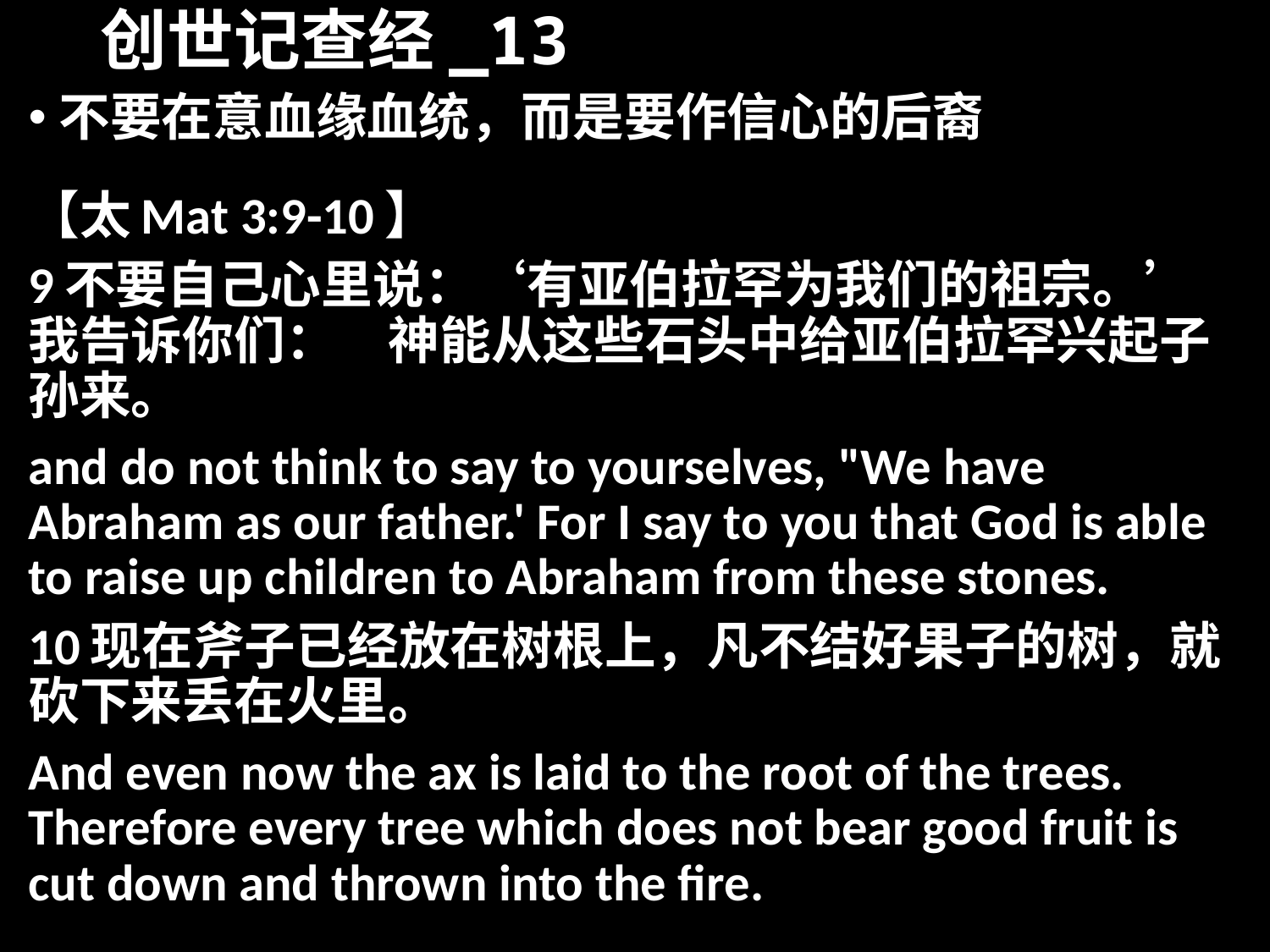

# 创世记查经_13
不要在意血缘血统，而是要作信心的后裔

【太Mat 3:9-10】
9不要自己心里说：‘有亚伯拉罕为我们的祖宗。’我告诉你们：　神能从这些石头中给亚伯拉罕兴起子孙来。
and do not think to say to yourselves, "We have Abraham as our father.' For I say to you that God is able to raise up children to Abraham from these stones.
10现在斧子已经放在树根上，凡不结好果子的树，就砍下来丢在火里。
And even now the ax is laid to the root of the trees. Therefore every tree which does not bear good fruit is cut down and thrown into the fire.